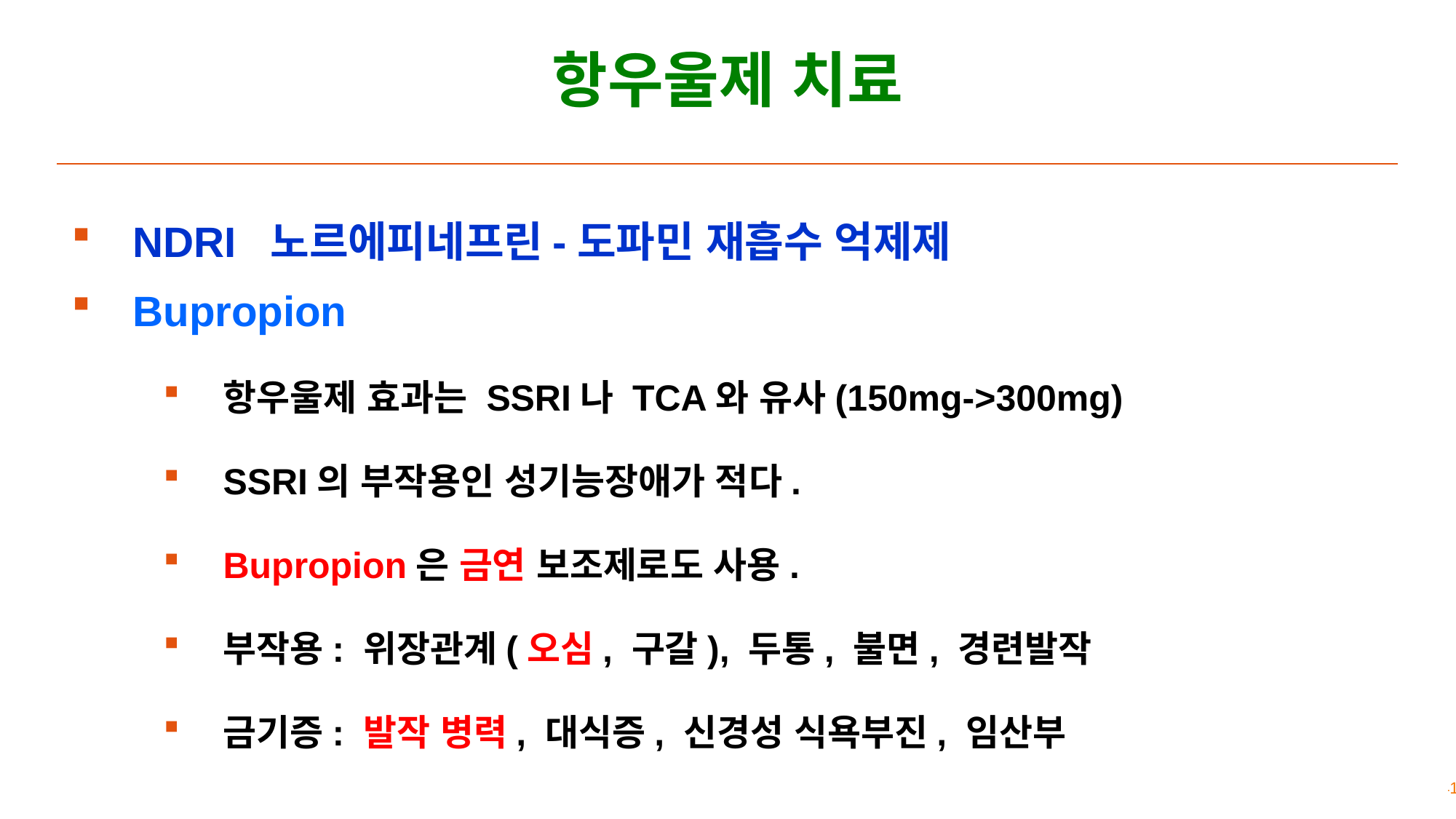

# 항우울제 치료
NDRI  노르에피네프린-도파민 재흡수 억제제
Bupropion
항우울제 효과는 SSRI나 TCA와 유사(150mg->300mg)
SSRI의 부작용인 성기능장애가 적다.
Bupropion은 금연 보조제로도 사용.
부작용: 위장관계(오심, 구갈), 두통, 불면, 경련발작
금기증: 발작 병력, 대식증, 신경성 식욕부진, 임산부